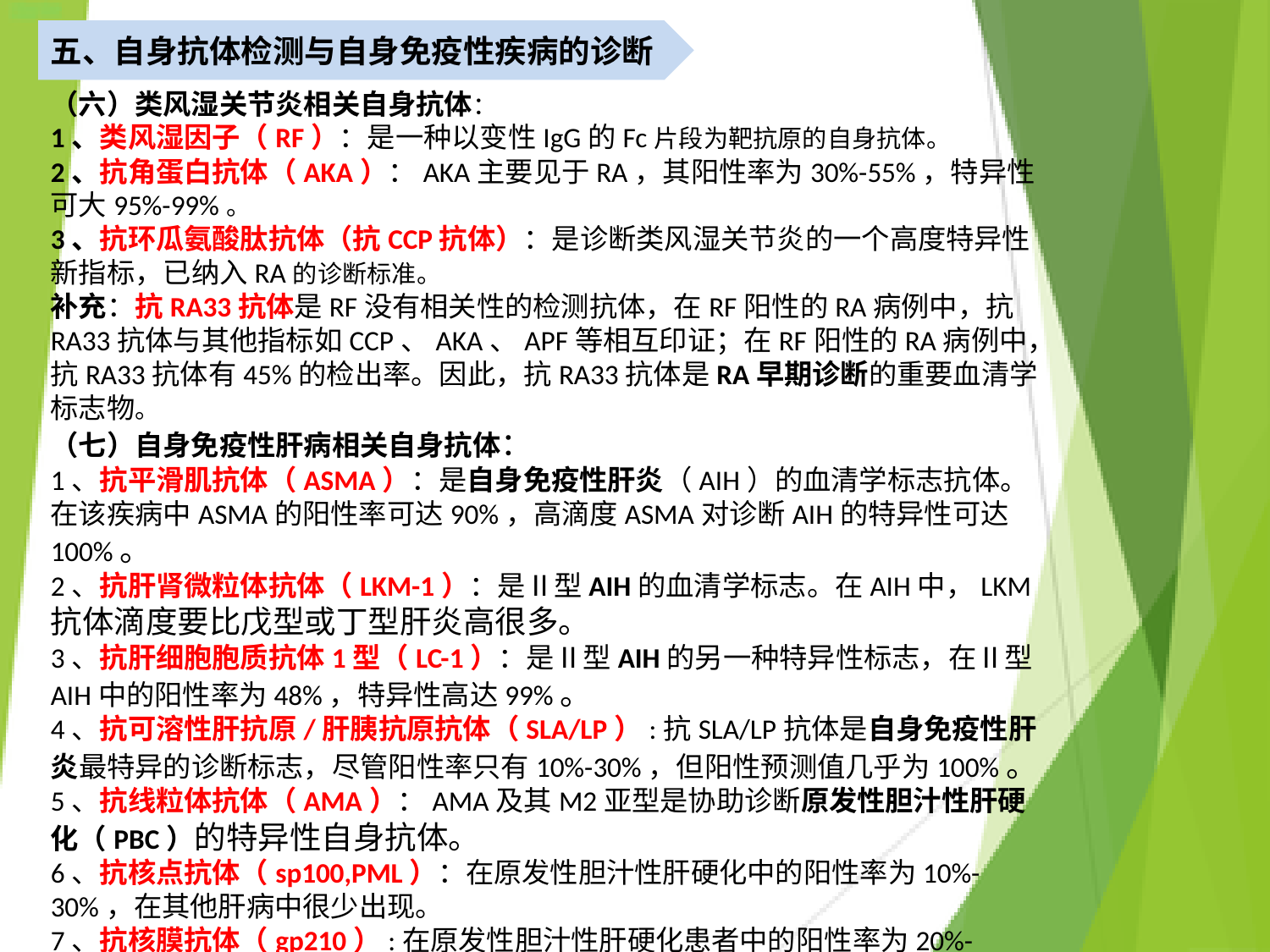

五、自身抗体检测与自身免疫性疾病的诊断
（六）类风湿关节炎相关自身抗体：
1、类风湿因子（RF）：是一种以变性IgG的Fc片段为靶抗原的自身抗体。
2、抗角蛋白抗体（AKA）：AKA主要见于RA，其阳性率为30%-55%，特异性可大95%-99%。
3、抗环瓜氨酸肽抗体（抗CCP抗体）：是诊断类风湿关节炎的一个高度特异性新指标，已纳入RA的诊断标准。
补充：抗RA33抗体是RF没有相关性的检测抗体，在RF阳性的RA病例中，抗RA33抗体与其他指标如CCP、AKA、APF等相互印证；在RF阳性的RA病例中，抗RA33抗体有45%的检出率。因此，抗RA33抗体是RA早期诊断的重要血清学标志物。
（七）自身免疫性肝病相关自身抗体：
1、抗平滑肌抗体（ASMA）：是自身免疫性肝炎（AIH）的血清学标志抗体。在该疾病中ASMA的阳性率可达90%，高滴度ASMA对诊断AIH的特异性可达100%。
2、抗肝肾微粒体抗体（LKM-1）：是Ⅱ型AIH的血清学标志。在AIH中，LKM抗体滴度要比戊型或丁型肝炎高很多。
3、抗肝细胞胞质抗体1型（LC-1）：是Ⅱ型AIH的另一种特异性标志，在Ⅱ型AIH中的阳性率为48%，特异性高达99%。
4、抗可溶性肝抗原/肝胰抗原抗体（SLA/LP）:抗SLA/LP抗体是自身免疫性肝炎最特异的诊断标志，尽管阳性率只有10%-30%，但阳性预测值几乎为100%。
5、抗线粒体抗体（AMA）：AMA及其M2亚型是协助诊断原发性胆汁性肝硬化（PBC）的特异性自身抗体。
6、抗核点抗体（sp100,PML）：在原发性胆汁性肝硬化中的阳性率为10%-30%，在其他肝病中很少出现。
7、抗核膜抗体（gp210）:在原发性胆汁性肝硬化患者中的阳性率为20%-30%。